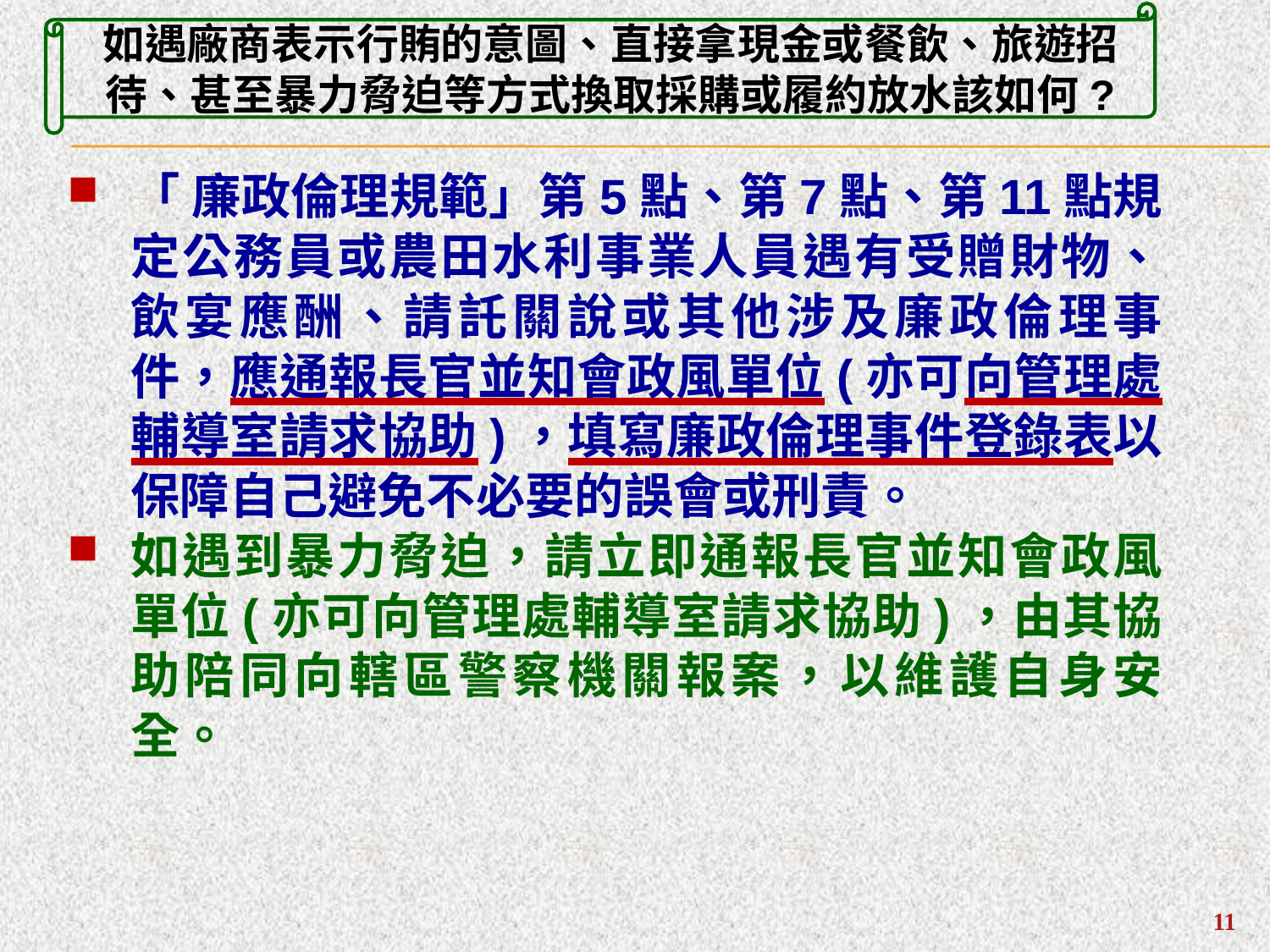

如遇廠商表示行賄的意圖、直接拿現金或餐飲、旅遊招待、甚至暴力脅迫等方式換取採購或履約放水該如何?
「 廉政倫理規範」第5點、第7點、第11點規定公務員或農田水利事業人員遇有受贈財物、飲宴應酬、請託關說或其他涉及廉政倫理事件，應通報長官並知會政風單位(亦可向管理處輔導室請求協助)，填寫廉政倫理事件登錄表以保障自己避免不必要的誤會或刑責。
如遇到暴力脅迫，請立即通報長官並知會政風單位(亦可向管理處輔導室請求協助)，由其協助陪同向轄區警察機關報案，以維護自身安全。
11